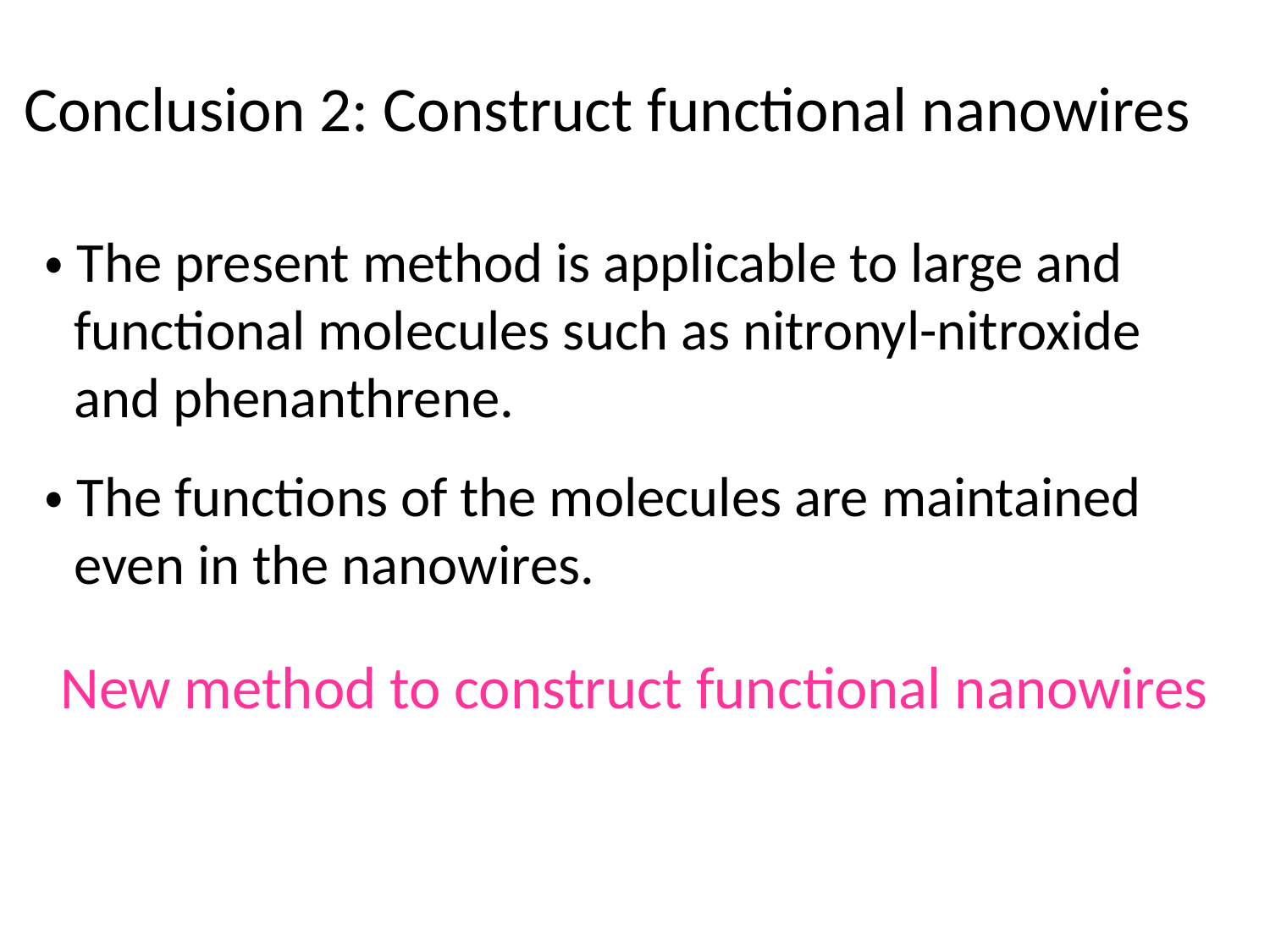

Conclusion 2: Construct functional nanowires
・The present method is applicable to large and functional molecules such as nitronyl-nitroxide and phenanthrene.
・The functions of the molecules are maintained even in the nanowires.
New method to construct functional nanowires